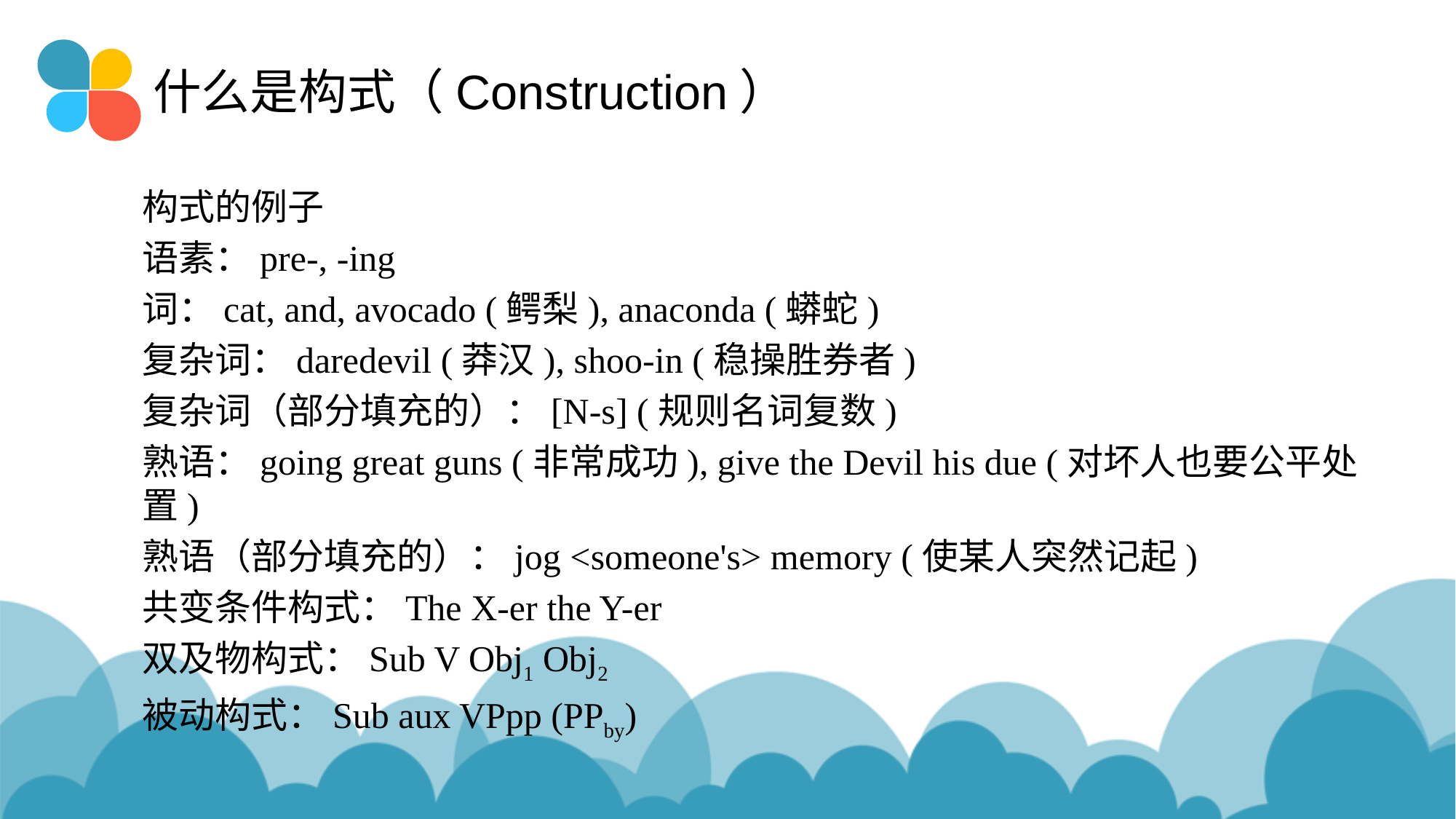

# 什么是构式（Construction）
构式的例子
语素：pre-, -ing
词：cat, and, avocado (鳄梨), anaconda (蟒蛇)
复杂词：daredevil (莽汉), shoo-in (稳操胜券者)
复杂词（部分填充的）：[N-s] (规则名词复数)
熟语：going great guns (非常成功), give the Devil his due (对坏人也要公平处置)
熟语（部分填充的）：jog <someone's> memory (使某人突然记起)
共变条件构式：The X-er the Y-er
双及物构式：Sub V Obj1 Obj2
被动构式：Sub aux VPpp (PPby)